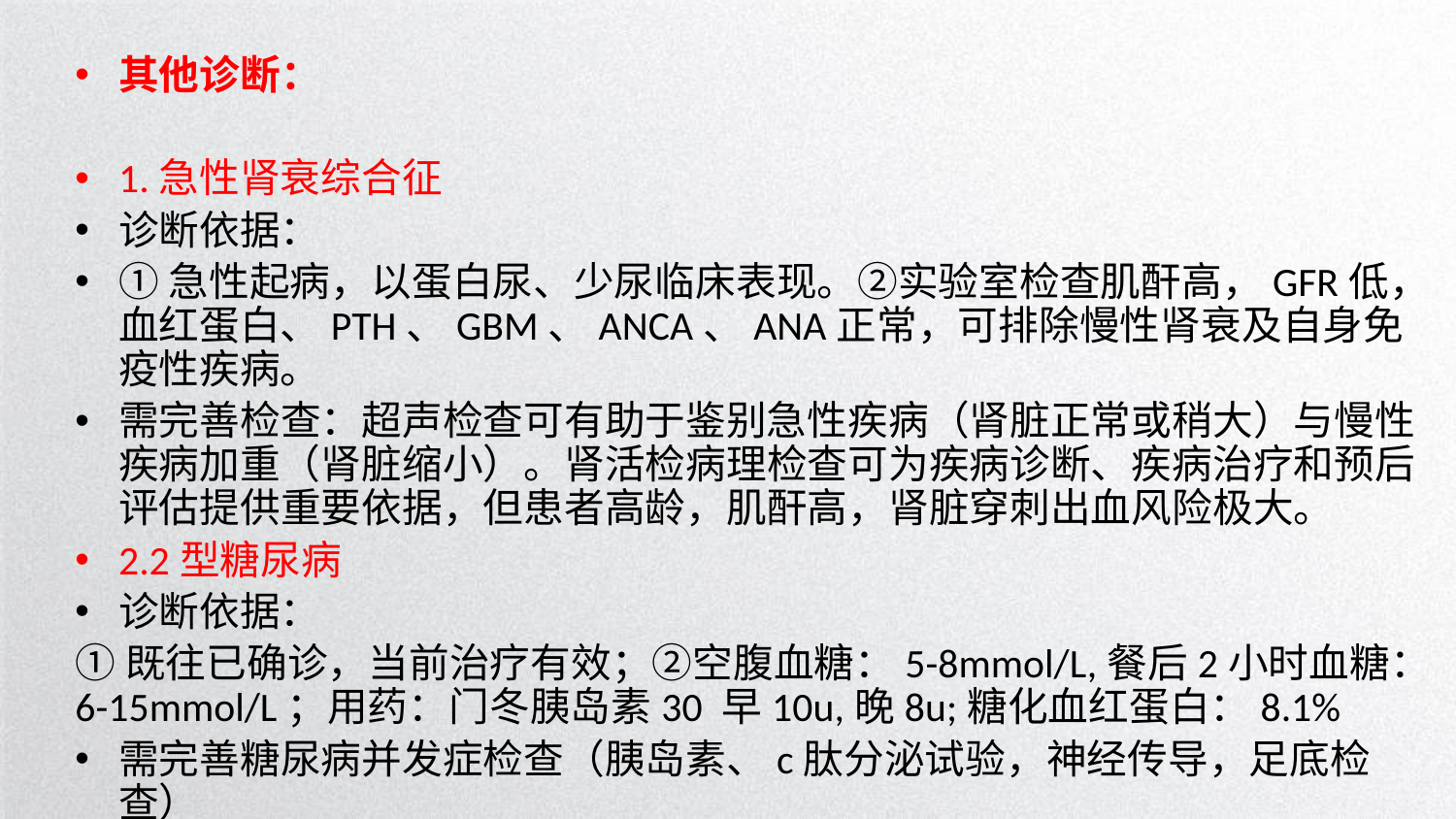

其他诊断：

1.急性肾衰综合征
诊断依据：
①急性起病，以蛋白尿、少尿临床表现。②实验室检查肌酐高，GFR低，血红蛋白、PTH、GBM、ANCA、ANA正常，可排除慢性肾衰及自身免疫性疾病。
需完善检查：超声检查可有助于鉴别急性疾病（肾脏正常或稍大）与慢性疾病加重（肾脏缩小）。肾活检病理检查可为疾病诊断、疾病治疗和预后评估提供重要依据，但患者高龄，肌酐高，肾脏穿刺出血风险极大。
2.2型糖尿病
诊断依据：
①既往已确诊，当前治疗有效；②空腹血糖：5-8mmol/L,餐后2小时血糖：6-15mmol/L；用药：门冬胰岛素30 早10u,晚8u;糖化血红蛋白：8.1%
需完善糖尿病并发症检查（胰岛素、c肽分泌试验，神经传导，足底检查）